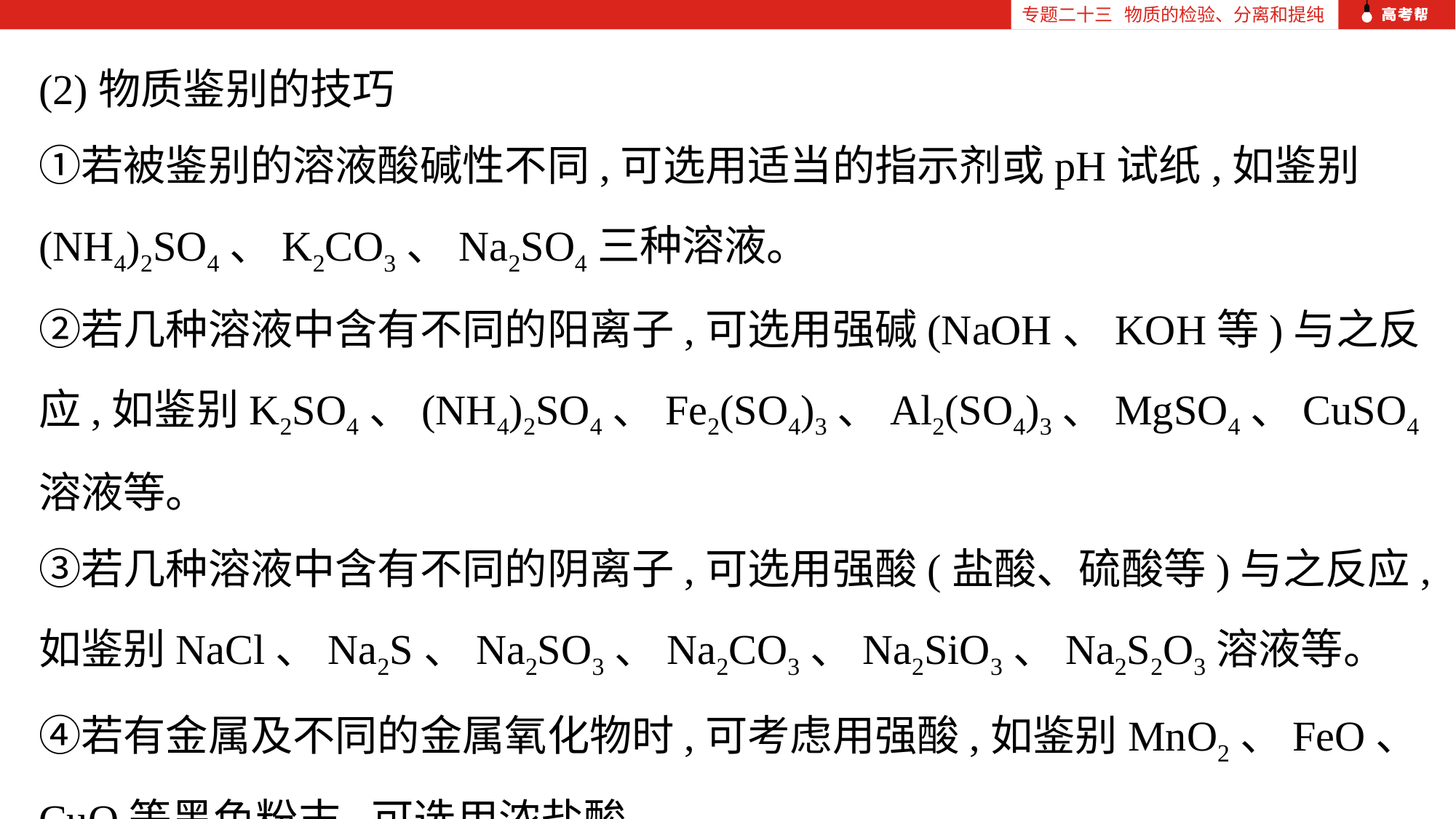

专题二十三   物质的检验、分离和提纯

(2)物质鉴别的技巧
①若被鉴别的溶液酸碱性不同,可选用适当的指示剂或pH试纸,如鉴别(NH4)2SO4、K2CO3、Na2SO4三种溶液。
②若几种溶液中含有不同的阳离子,可选用强碱(NaOH、KOH等)与之反应,如鉴别K2SO4、(NH4)2SO4、Fe2(SO4)3、Al2(SO4)3、MgSO4、CuSO4溶液等。
③若几种溶液中含有不同的阴离子,可选用强酸(盐酸、硫酸等)与之反应,如鉴别NaCl、Na2S、Na2SO3、Na2CO3、Na2SiO3、Na2S2O3溶液等。
④若有金属及不同的金属氧化物时,可考虑用强酸,如鉴别MnO2、FeO、CuO等黑色粉末,可选用浓盐酸。